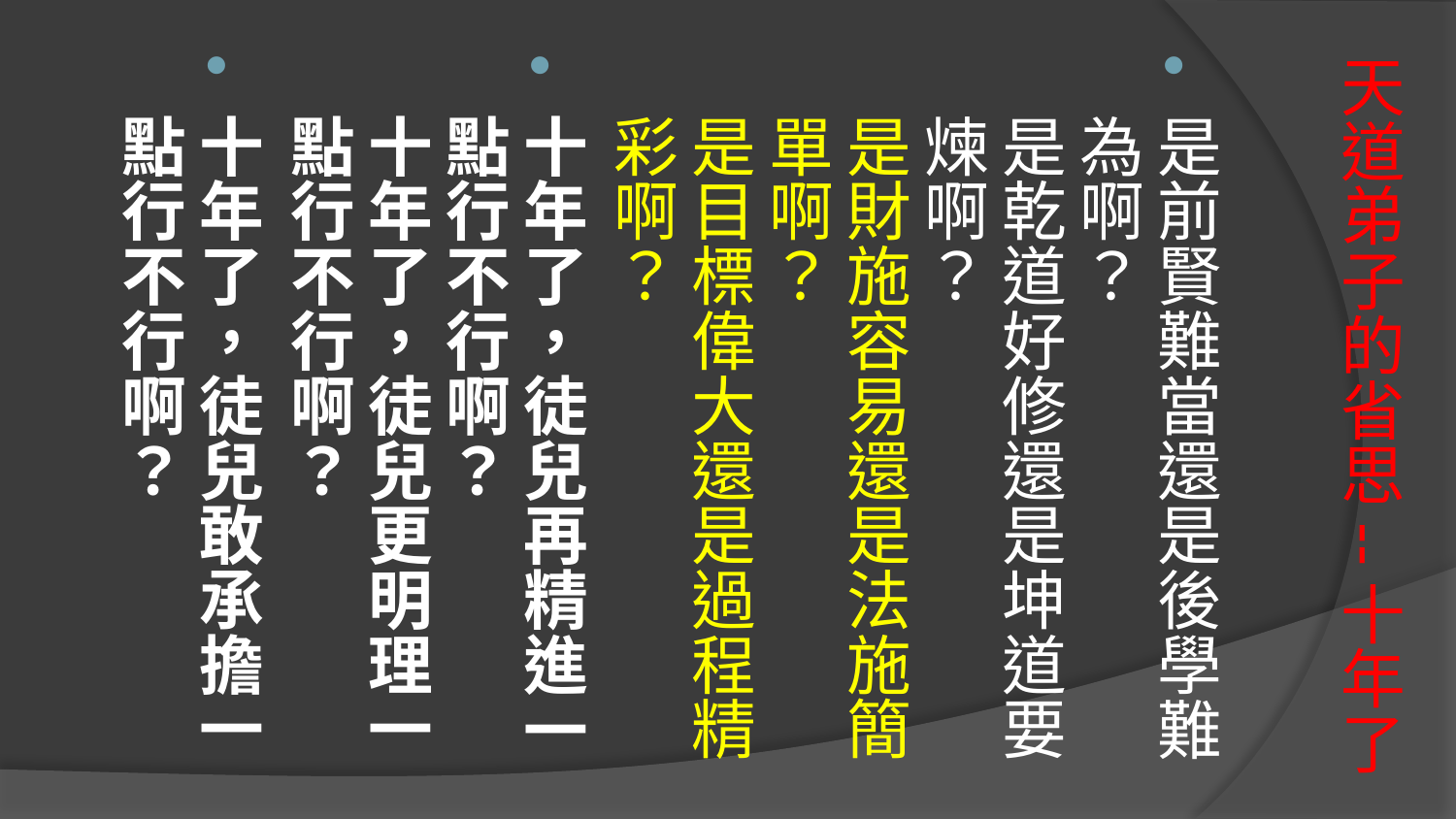

是前賢難當還是後學難為啊？
是乾道好修還是坤道要煉啊？
是財施容易還是法施簡單啊？
是目標偉大還是過程精彩啊？
十年了，徒兒再精進一點行不行啊？
十年了，徒兒更明理一點行不行啊？
十年了，徒兒敢承擔一點行不行啊？
# 天道弟子的省思--十年了